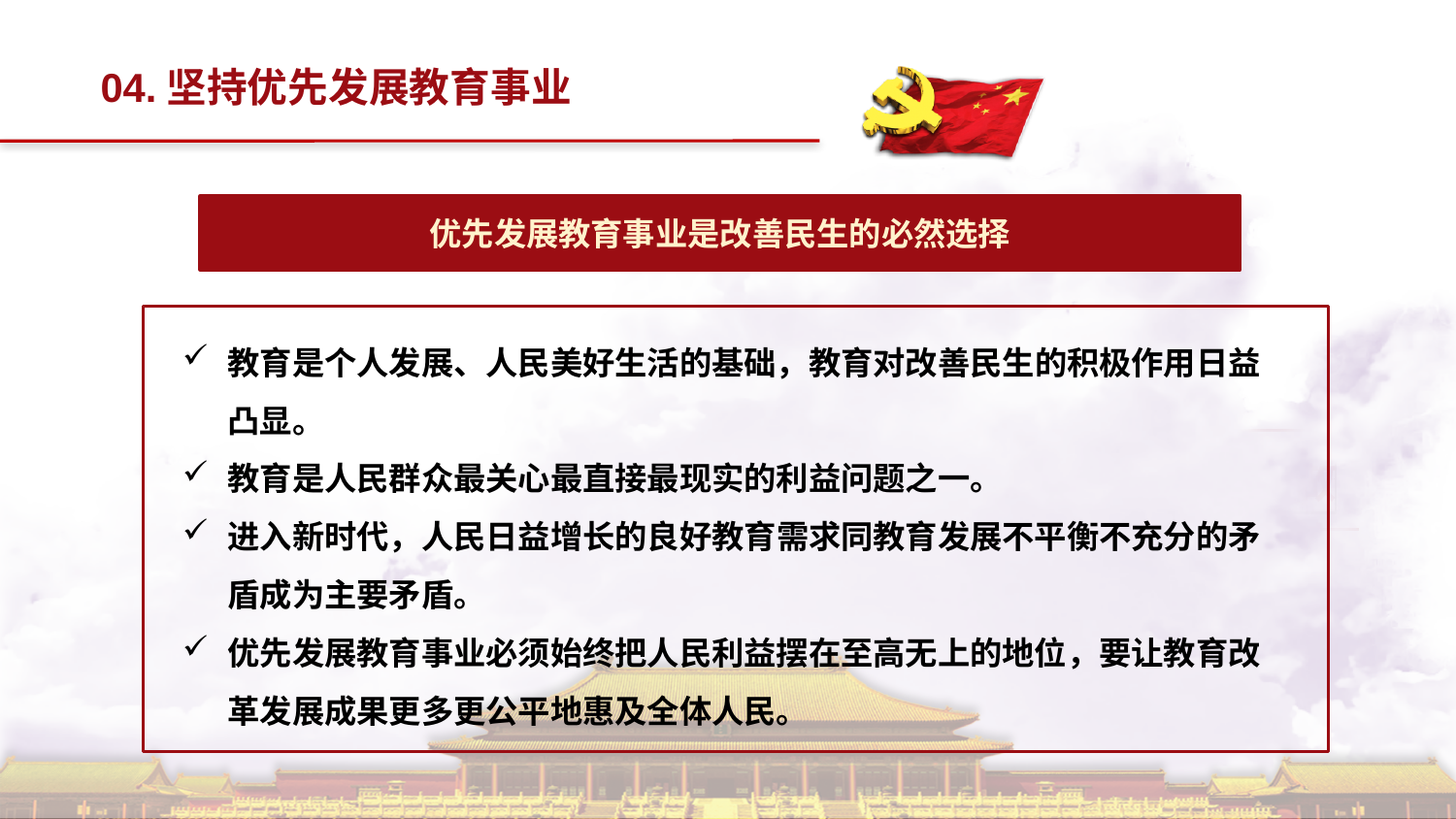

04.坚持优先发展教育事业
优先发展教育事业是改善民生的必然选择

教育是个人发展、人民美好生活的基础，教育对改善民生的积极作用日益凸显。
教育是人民群众最关心最直接最现实的利益问题之一。
进入新时代，人民日益增长的良好教育需求同教育发展不平衡不充分的矛盾成为主要矛盾。
优先发展教育事业必须始终把人民利益摆在至高无上的地位，要让教育改革发展成果更多更公平地惠及全体人民。